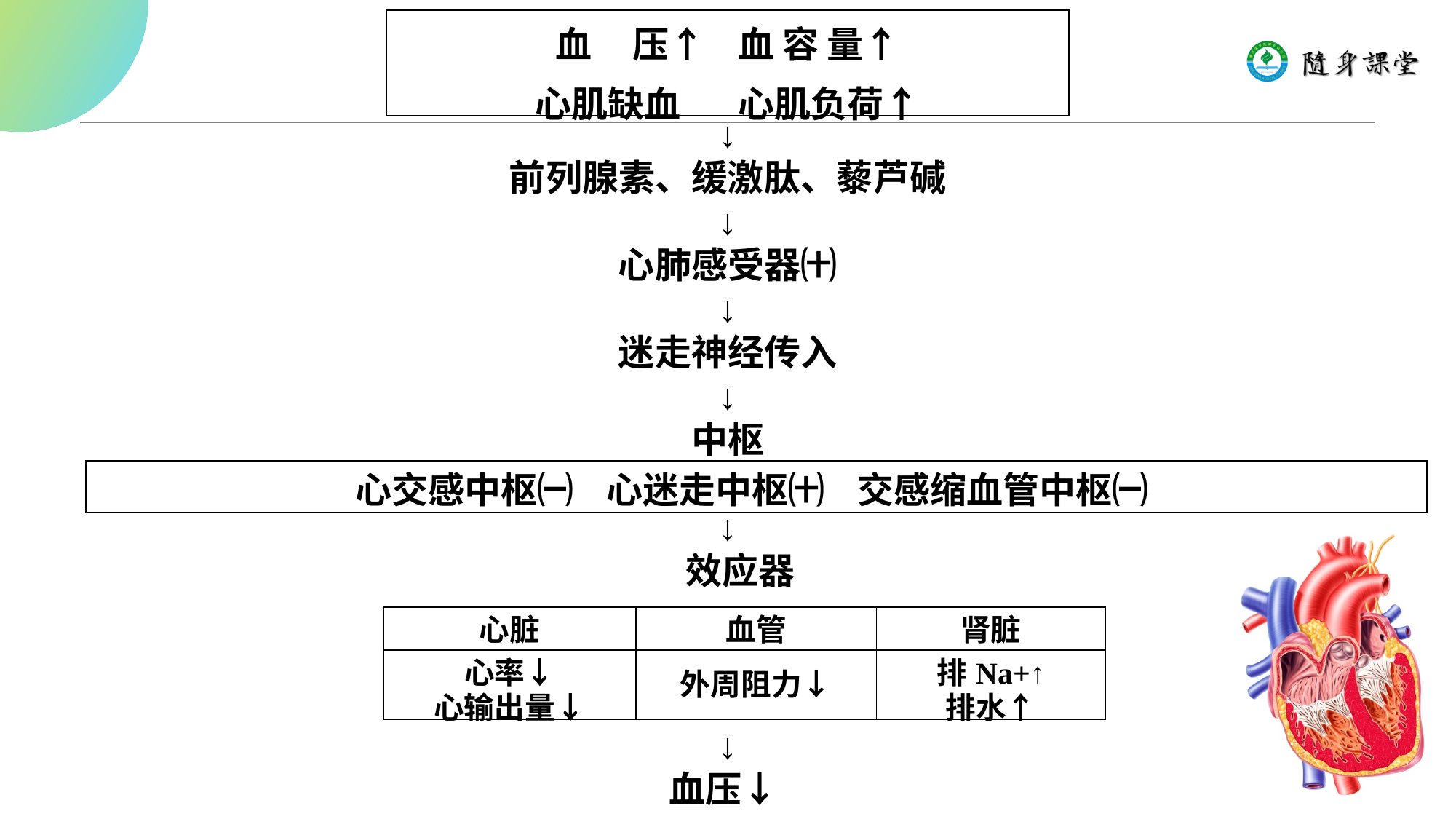

| 血 压↑ 血 容 量↑ 心肌缺血 心肌负荷↑ |
| --- |

↓
前列腺素、缓激肽、藜芦碱
↓
心肺感受器㈩
↓
迷走神经传入
↓
中枢

↓
  效应器

↓
血压↓
| 心交感中枢㈠ 心迷走中枢㈩ 交感缩血管中枢㈠ |
| --- |
| 心脏 | 血管 | 肾脏 |
| --- | --- | --- |
| 心率↓ 心输出量↓ | 外周阻力↓ | 排Na+↑ 排水↑ |